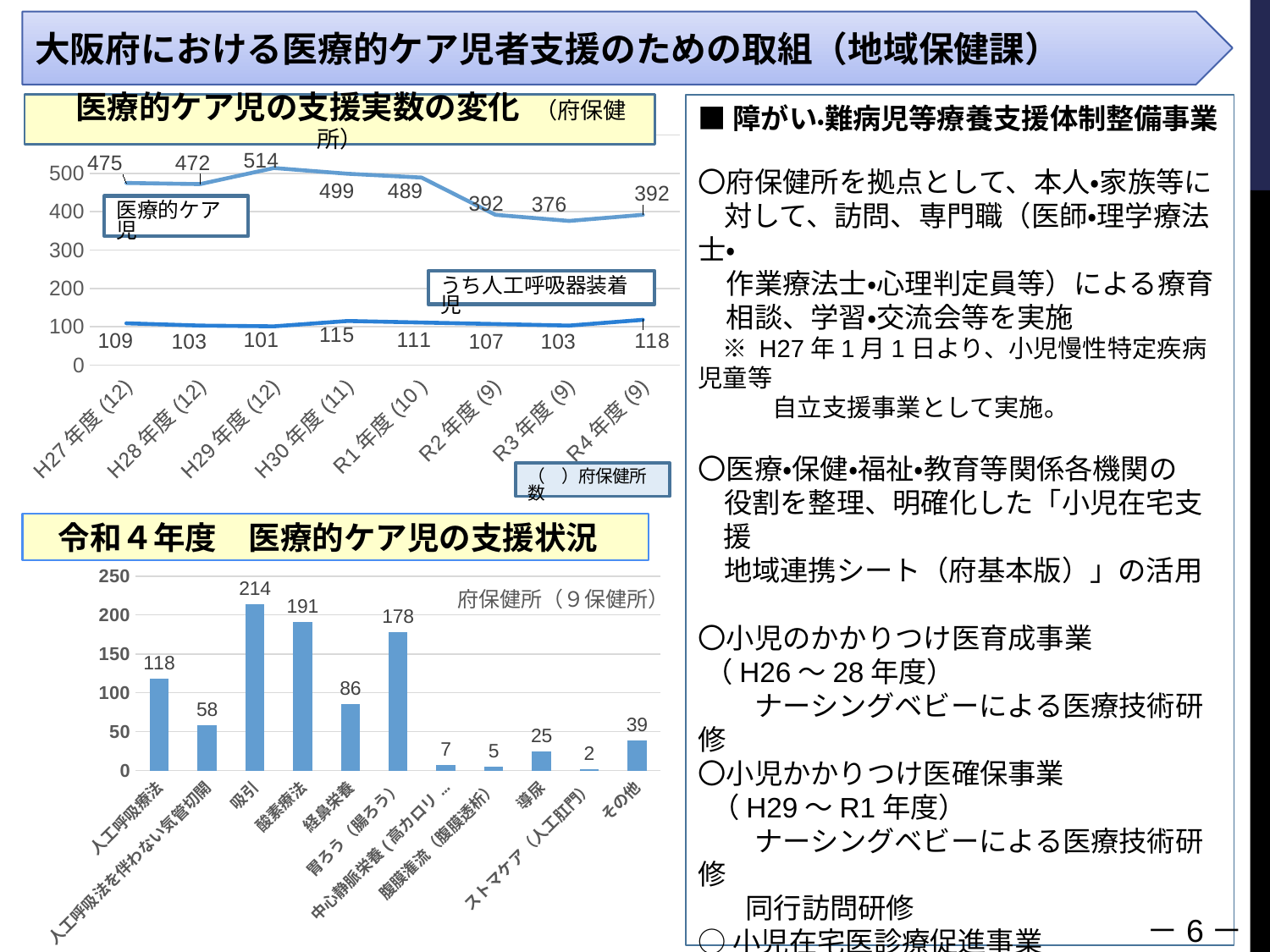

大阪府における医療的ケア児者支援のための取組（地域保健課）
  医療的ケア児の支援実数の変化  （府保健所）
■障がい・難病児等療養支援体制整備事業

〇府保健所を拠点として、本人・家族等に
   対して、訪問、専門職（医師・理学療法士・
　作業療法士・心理判定員等）による療育
　相談、学習・交流会等を実施
　※ H27年1月1日より、小児慢性特定疾病児童等
　　　自立支援事業として実施。

〇医療・保健・福祉・教育等関係各機関の
   役割を整理、明確化した「小児在宅支援
   地域連携シート（府基本版）」の活用

〇小児のかかりつけ医育成事業
 （H26～28年度）
　　ナーシングベビーによる医療技術研修
〇小児かかりつけ医確保事業
 （H29～R1年度）
　　ナーシングベビーによる医療技術研修
　   同行訪問研修
○小児在宅医診療促進事業
 （Ｒ２年度～　）
小児期の特性を踏まえた医療的ケア児の病態、医療技術、移行支援などに関する医師を対象とした研修

### Chart

| Category | 医療的ケア児 | 　　内人工呼吸器装着時 |
|---|---|---|
| H27年度(12) | 475.0 | 109.0 |
| H28年度(12) | 472.0 | 103.0 |
| H29年度(12) | 514.0 | 101.0 |
| H30年度(11) | 499.0 | 115.0 |
| R1年度(10 ) | 489.0 | 111.0 |
| R2年度(9) | 392.0 | 107.0 |
| R3年度(9) | 376.0 | 103.0 |
| R4年度(9) | 392.0 | 118.0 |
令和４年度　医療的ケア児の支援状況

### Chart: 府保健所（９保健所）

| Category | 府保健所 |
|---|---|
| 人工呼吸療法 | 118.0 |
| 人工呼吸法を伴わない気管切開 | 58.0 |
| 吸引 | 214.0 |
| 酸素療法 | 191.0 |
| 経鼻栄養 | 86.0 |
| 胃ろう（腸ろう） | 178.0 |
| 中心静脈栄養(高カロリー輸液） | 7.0 |
| 腹膜潅流（腹膜透析） | 5.0 |
| 導尿 | 25.0 |
| ストマケア（人工肛門） | 2.0 |
| その他 | 39.0 |
－6－